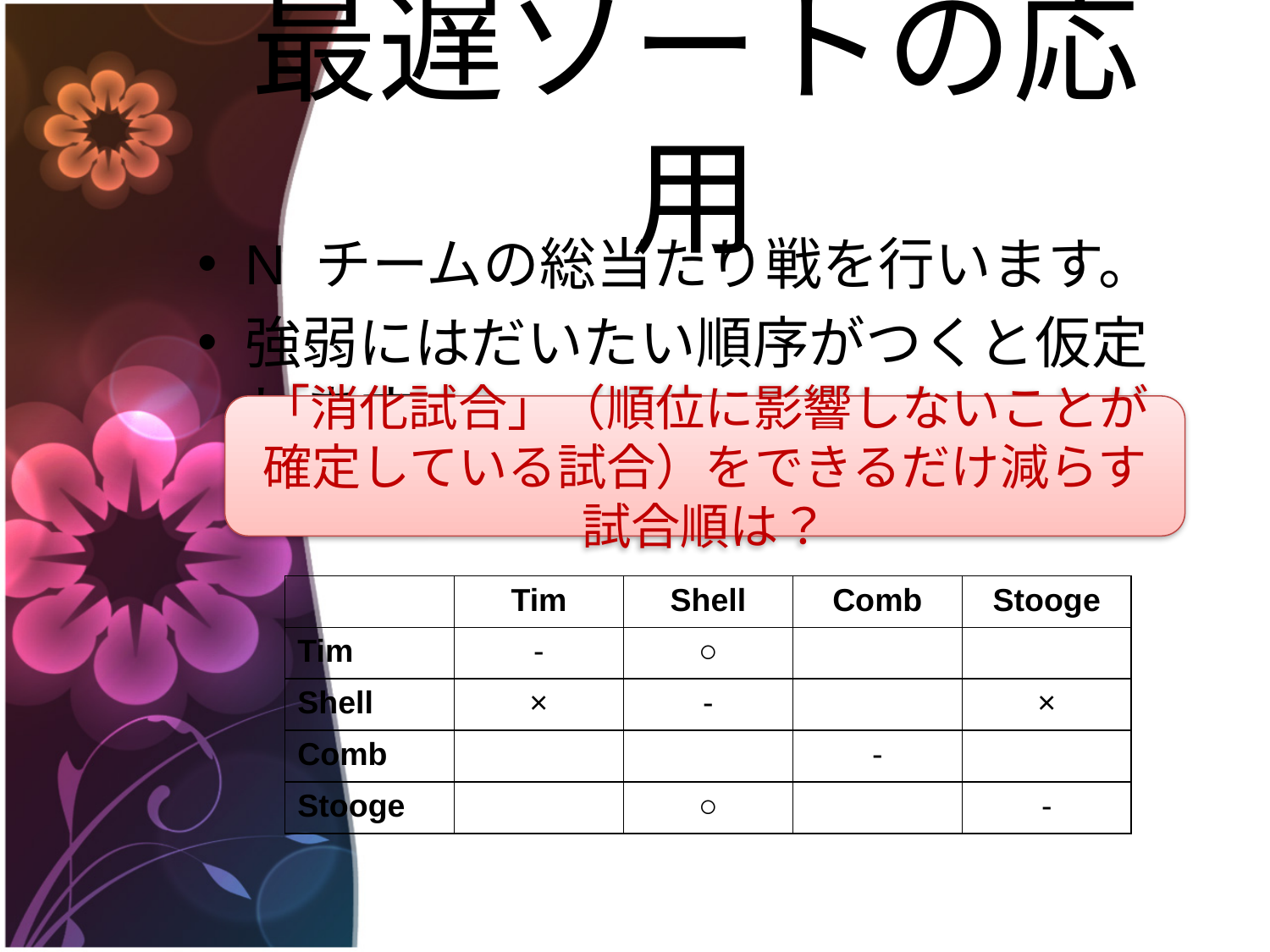

# 最遅ソートの応用
N チームの総当たり戦を行います。
強弱にはだいたい順序がつくと仮定します。
「消化試合」（順位に影響しないことが確定している試合）をできるだけ減らす試合順は？
|  | Tim | Shell | Comb | Stooge |
| --- | --- | --- | --- | --- |
| Tim | - | ○ |  |  |
| Shell | × | - |  | × |
| Comb |  |  | - |  |
| Stooge |  | ○ |  | - |